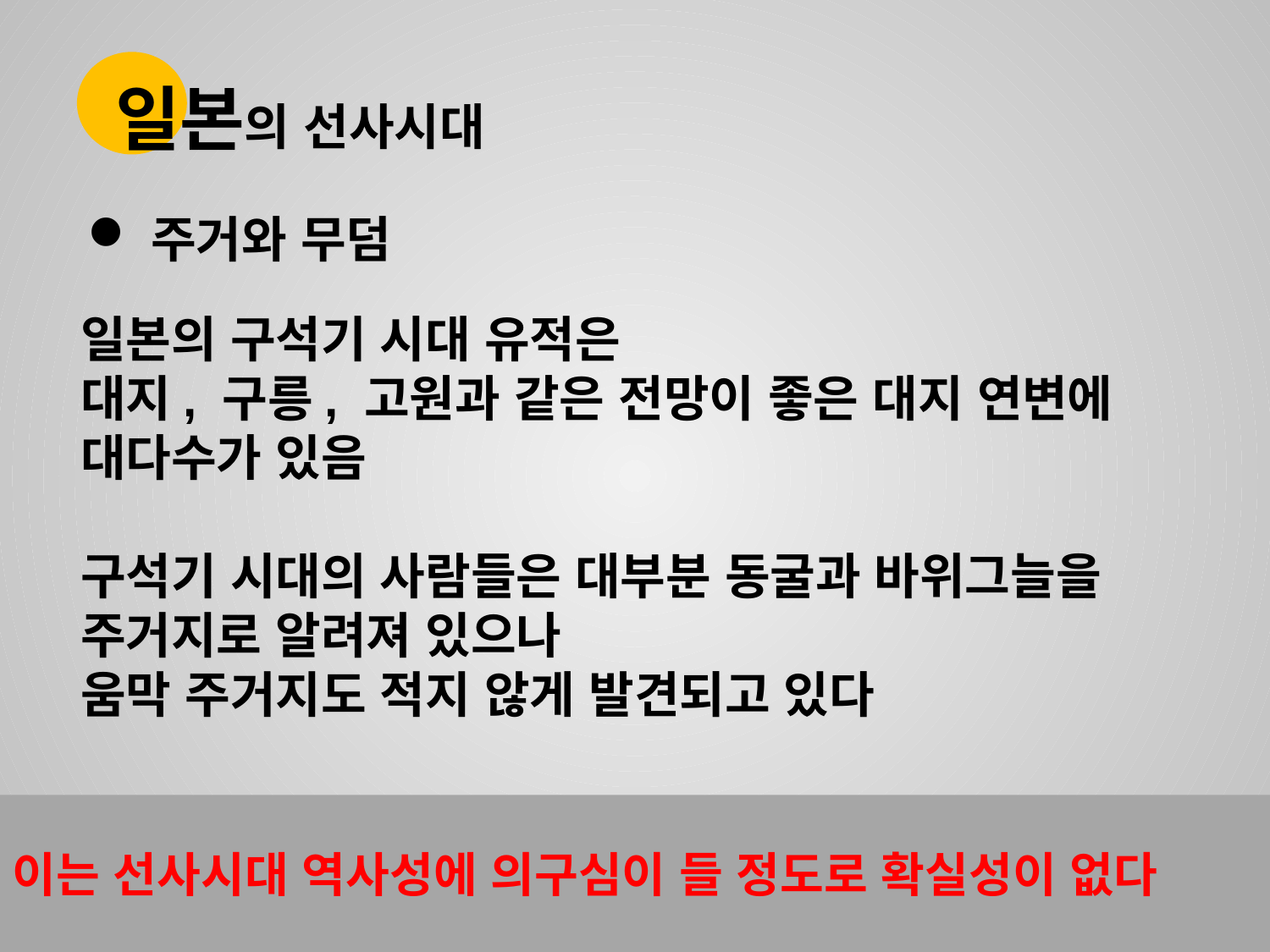

일본의 선사시대
주거와 무덤

일본의 구석기 시대 유적은
대지, 구릉, 고원과 같은 전망이 좋은 대지 연변에
대다수가 있음

구석기 시대의 사람들은 대부분 동굴과 바위그늘을
주거지로 알려져 있으나
움막 주거지도 적지 않게 발견되고 있다

이는 선사시대 역사성에 의구심이 들 정도로 확실성이 없다